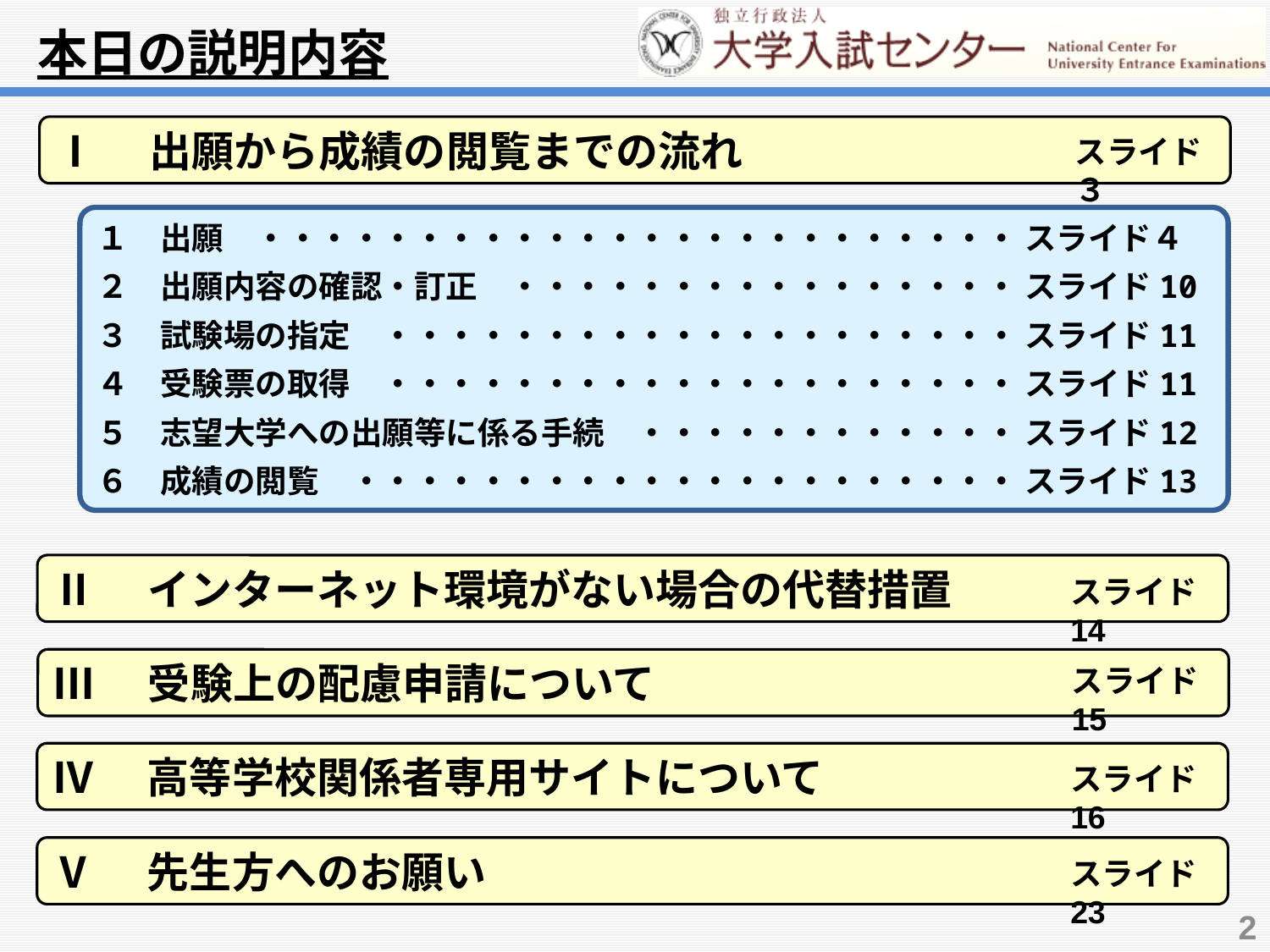

本日の説明内容
Ⅰ　出願から成績の閲覧までの流れ
スライド３
１　出願　・・・・・・・・・・・・・・・・・・・・・・・・ スライド４
２　出願内容の確認・訂正　・・・・・・・・・・・・・・・・ スライド10
３　試験場の指定　・・・・・・・・・・・・・・・・・・・・ スライド11
４　受験票の取得　・・・・・・・・・・・・・・・・・・・・ スライド11
５　志望大学への出願等に係る手続　・・・・・・・・・・・・ スライド12
６　成績の閲覧　・・・・・・・・・・・・・・・・・・・・・ スライド13
Ⅱ　インターネット環境がない場合の代替措置
スライド14
Ⅲ　受験上の配慮申請について
スライド15
Ⅳ　高等学校関係者専用サイトについて
スライド16
Ⅴ　先生方へのお願い
スライド23
2